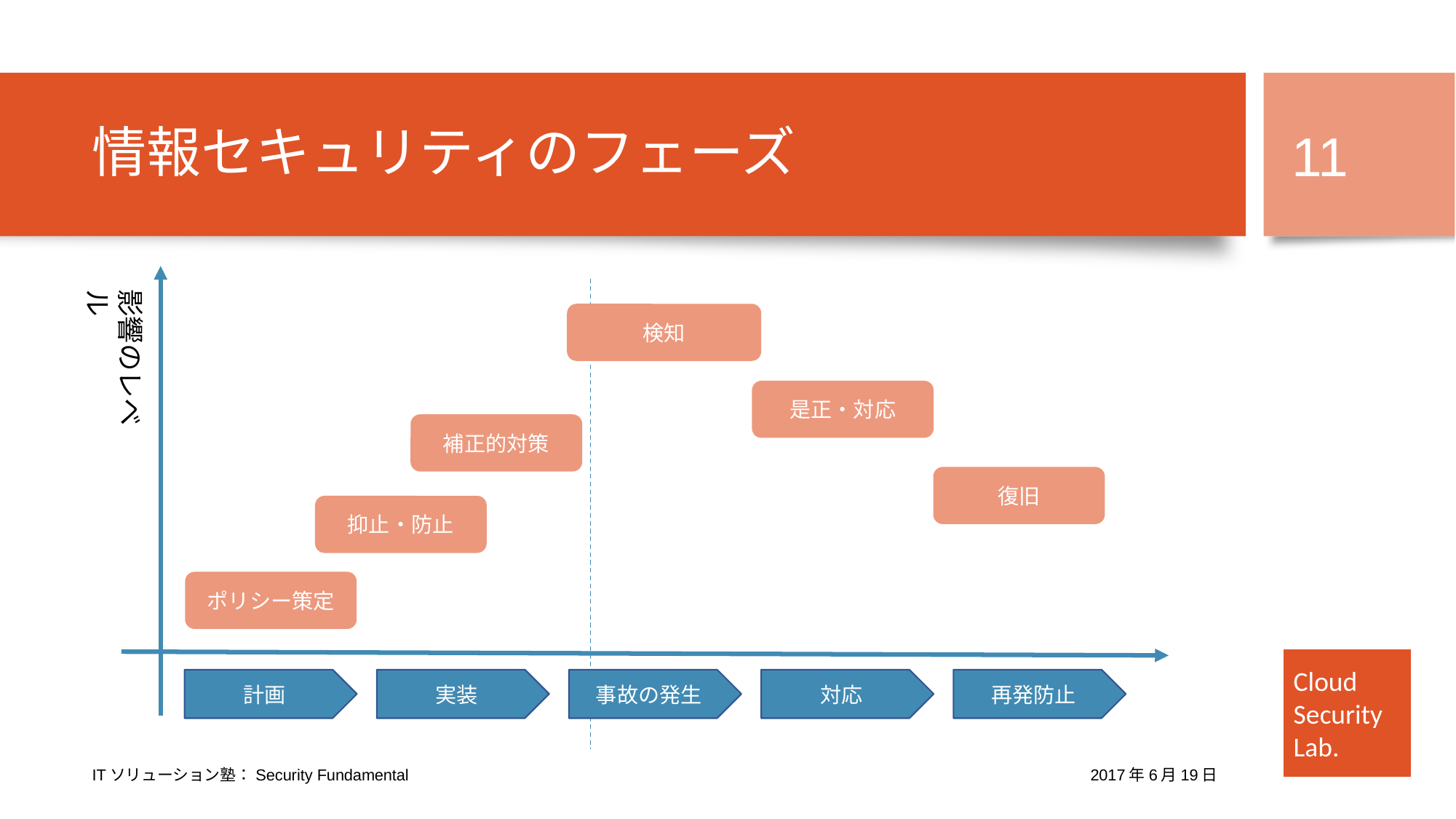

# 情報セキュリティのフェーズ
11
影響のレベル
検知
是正・対応
補正的対策
復旧
抑止・防止
ポリシー策定
計画
実装
事故の発生
対応
再発防止
2017年6月19日
ITソリューション塾：Security Fundamental